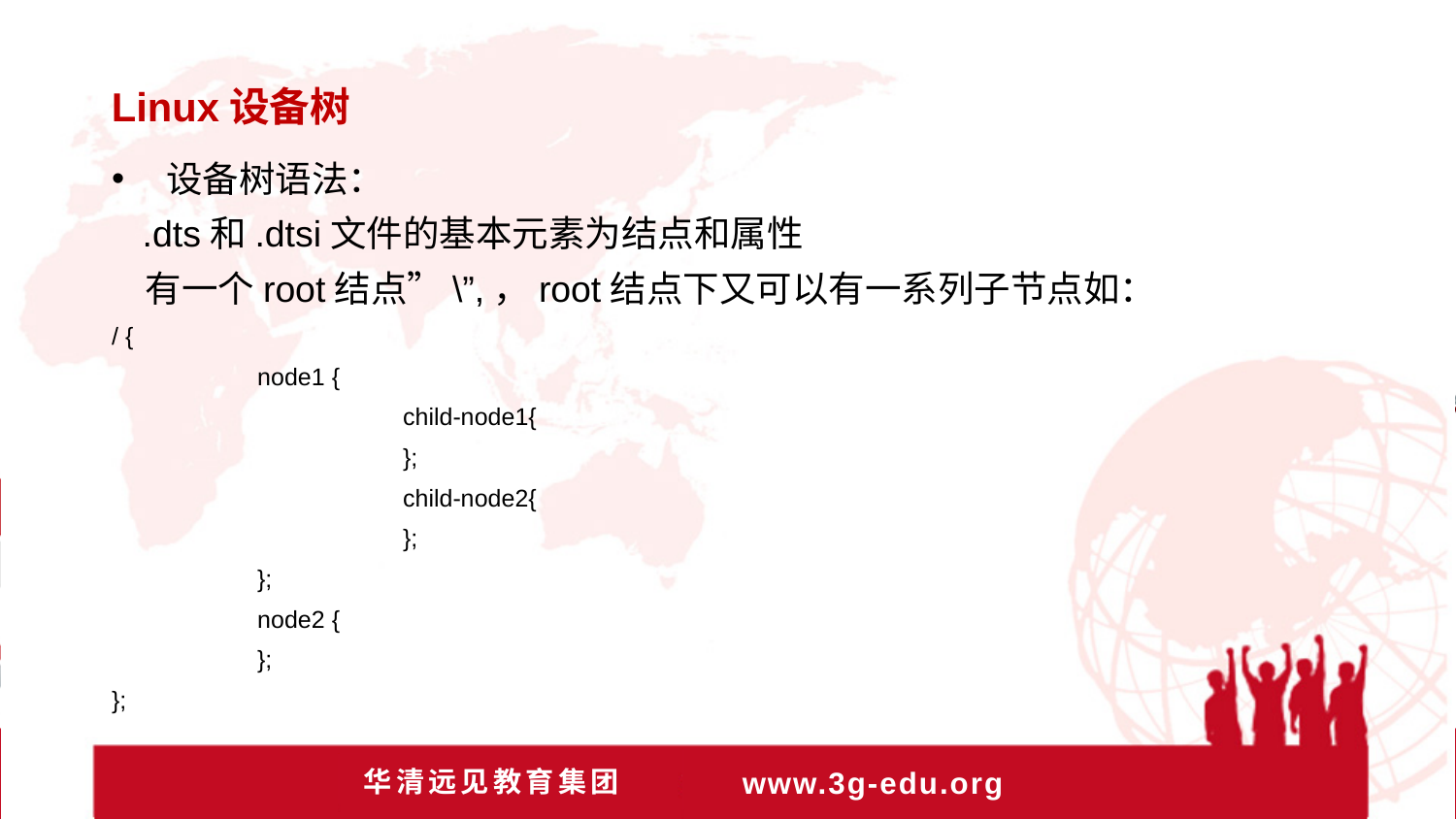

Linux设备树
设备树语法：
   .dts和.dtsi文件的基本元素为结点和属性
   有一个root结点”\”,，root结点下又可以有一系列子节点如：
/ {
	node1 {
		child-node1{
		};
		child-node2{
		};
	};
	node2 {
	};
};